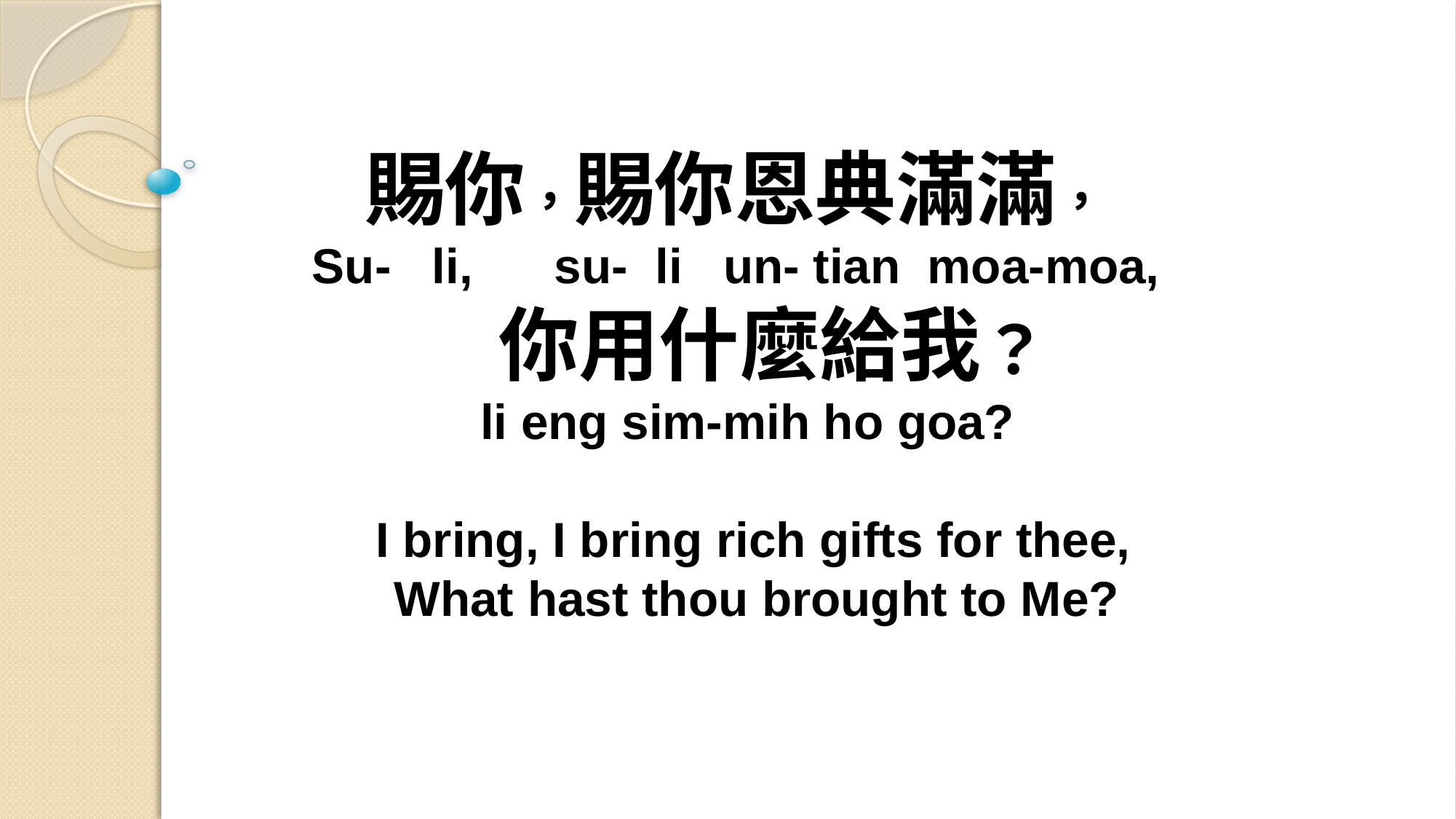

# 賜你，賜你恩典滿滿， Su-   li,      su-  li   un- tian  moa-moa, 你用什麼給我？ li eng sim-mih ho goa? I bring, I bring rich gifts for thee, What hast thou brought to Me?